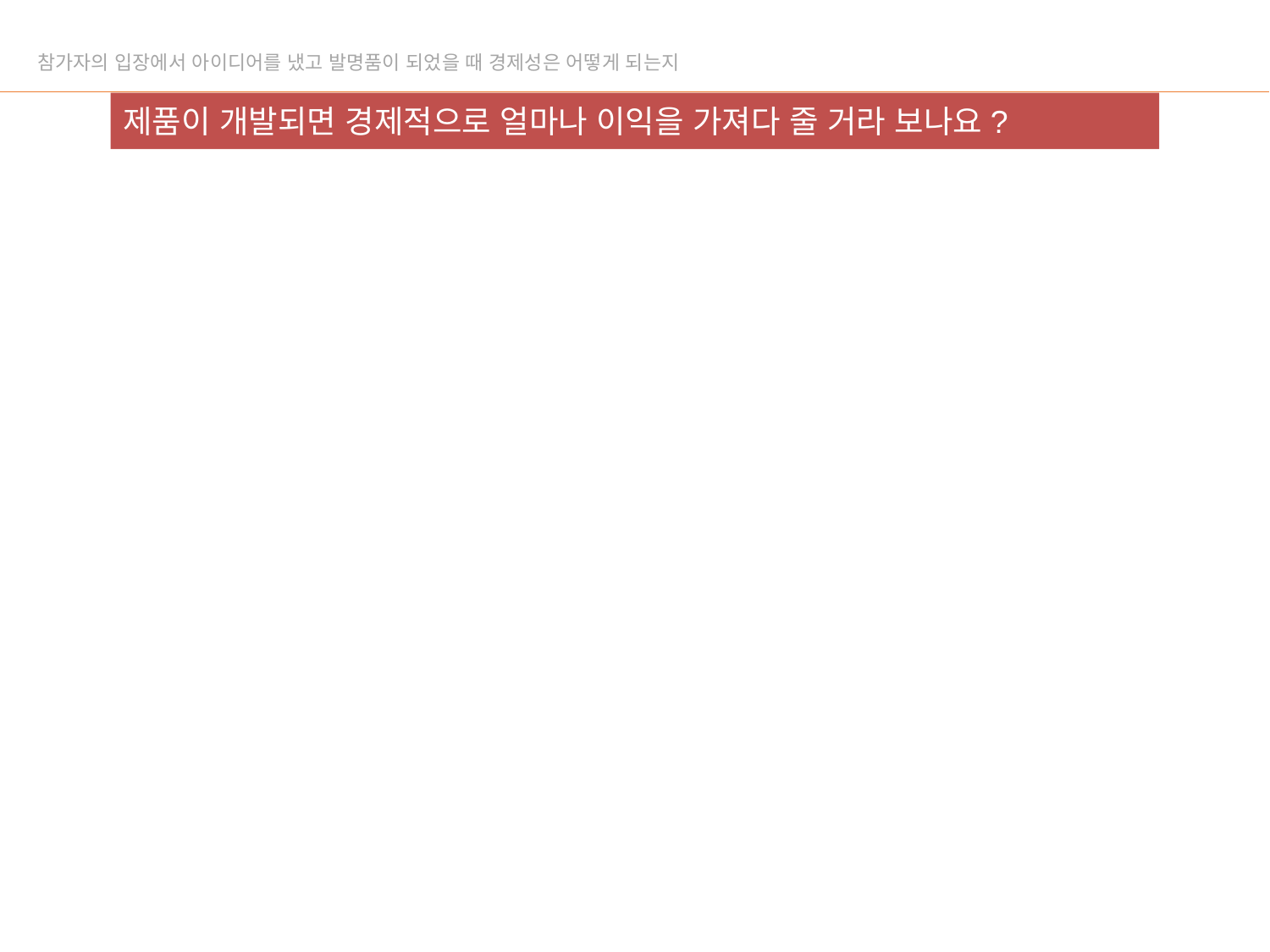

참가자의 입장에서 아이디어를 냈고 발명품이 되었을 때 경제성은 어떻게 되는지
제품이 개발되면 경제적으로 얼마나 이익을 가져다 줄 거라 보나요?